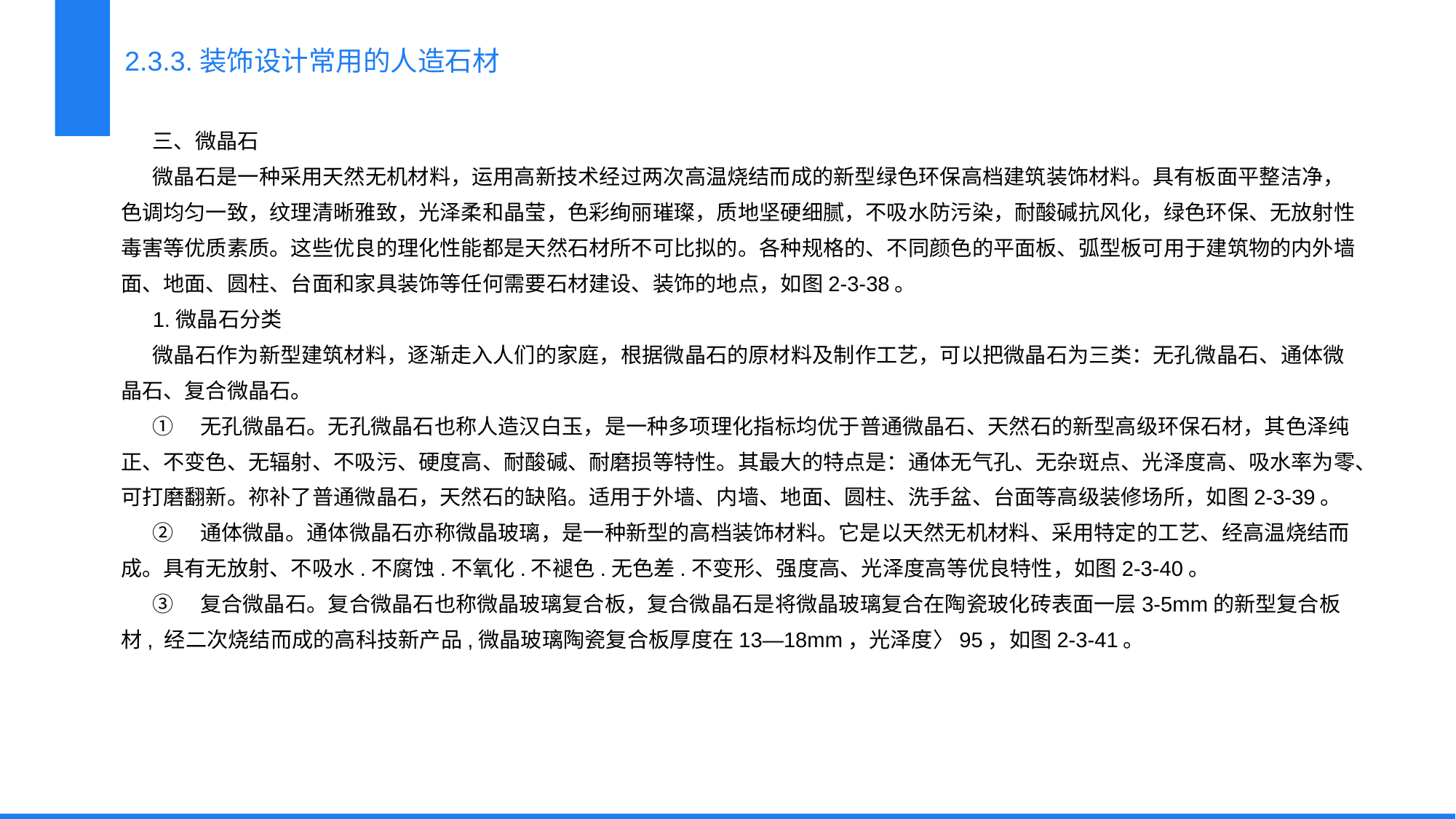

2.3.3.装饰设计常用的人造石材

三、微晶石
微晶石是一种采用天然无机材料，运用高新技术经过两次高温烧结而成的新型绿色环保高档建筑装饰材料。具有板面平整洁净，色调均匀一致，纹理清晰雅致，光泽柔和晶莹，色彩绚丽璀璨，质地坚硬细腻，不吸水防污染，耐酸碱抗风化，绿色环保、无放射性毒害等优质素质。这些优良的理化性能都是天然石材所不可比拟的。各种规格的、不同颜色的平面板、弧型板可用于建筑物的内外墙面、地面、圆柱、台面和家具装饰等任何需要石材建设、装饰的地点，如图2-3-38。
1.微晶石分类
微晶石作为新型建筑材料，逐渐走入人们的家庭，根据微晶石的原材料及制作工艺，可以把微晶石为三类：无孔微晶石、通体微晶石、复合微晶石。
①　无孔微晶石。无孔微晶石也称人造汉白玉，是一种多项理化指标均优于普通微晶石、天然石的新型高级环保石材，其色泽纯正、不变色、无辐射、不吸污、硬度高、耐酸碱、耐磨损等特性。其最大的特点是：通体无气孔、无杂斑点、光泽度高、吸水率为零、可打磨翻新。祢补了普通微晶石，天然石的缺陷。适用于外墙、内墙、地面、圆柱、洗手盆、台面等高级装修场所，如图2-3-39。
②　通体微晶。通体微晶石亦称微晶玻璃，是一种新型的高档装饰材料。它是以天然无机材料、采用特定的工艺、经高温烧结而成。具有无放射、不吸水.不腐蚀.不氧化.不褪色.无色差.不变形、强度高、光泽度高等优良特性，如图2-3-40。
③　复合微晶石。复合微晶石也称微晶玻璃复合板，复合微晶石是将微晶玻璃复合在陶瓷玻化砖表面一层3-5mm的新型复合板材, 经二次烧结而成的高科技新产品,微晶玻璃陶瓷复合板厚度在13—18mm，光泽度〉95，如图2-3-41。